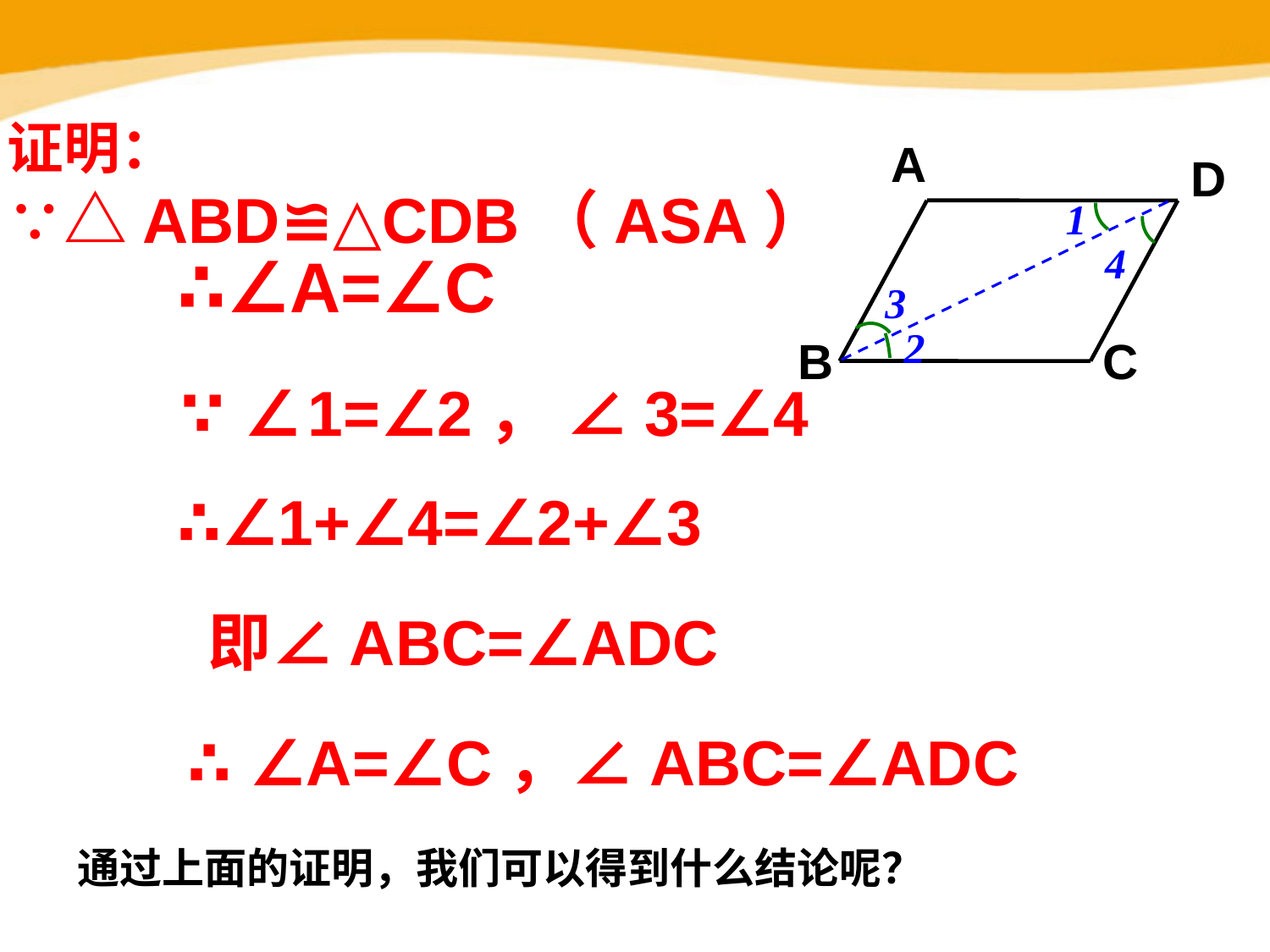

证明：∵△ABD≌△CDB（ASA）
A
D
B
C

1

4
3
2

∴∠A=∠C
∵∠1=∠2， ∠3=∠4
∴∠1+∠4=∠2+∠3
即∠ABC=∠ADC
∴ ∠A=∠C，∠ABC=∠ADC
通过上面的证明，我们可以得到什么结论呢？